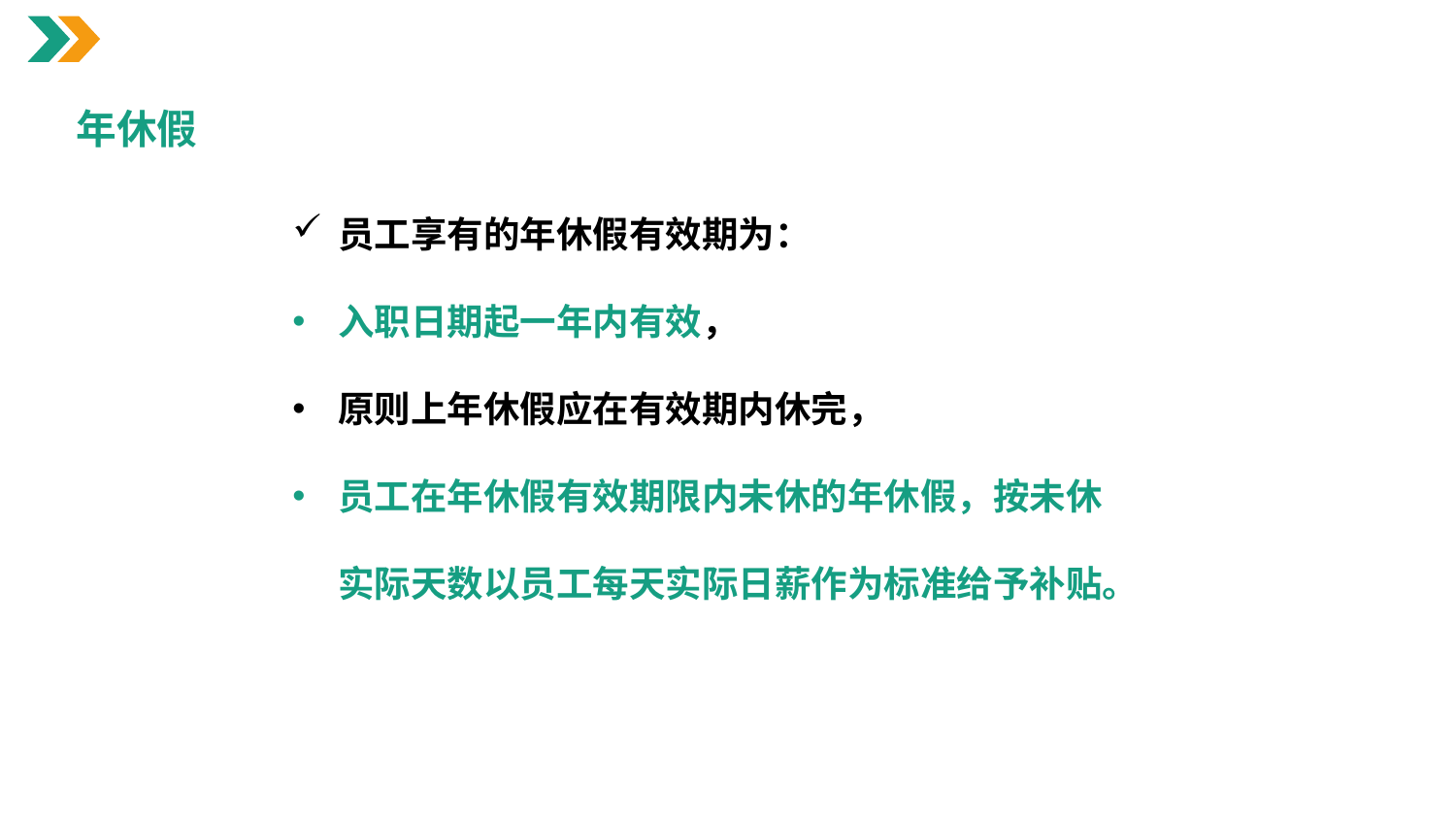

年休假
员工享有的年休假有效期为：
入职日期起一年内有效，
原则上年休假应在有效期内休完，
员工在年休假有效期限内未休的年休假，按未休实际天数以员工每天实际日薪作为标准给予补贴。